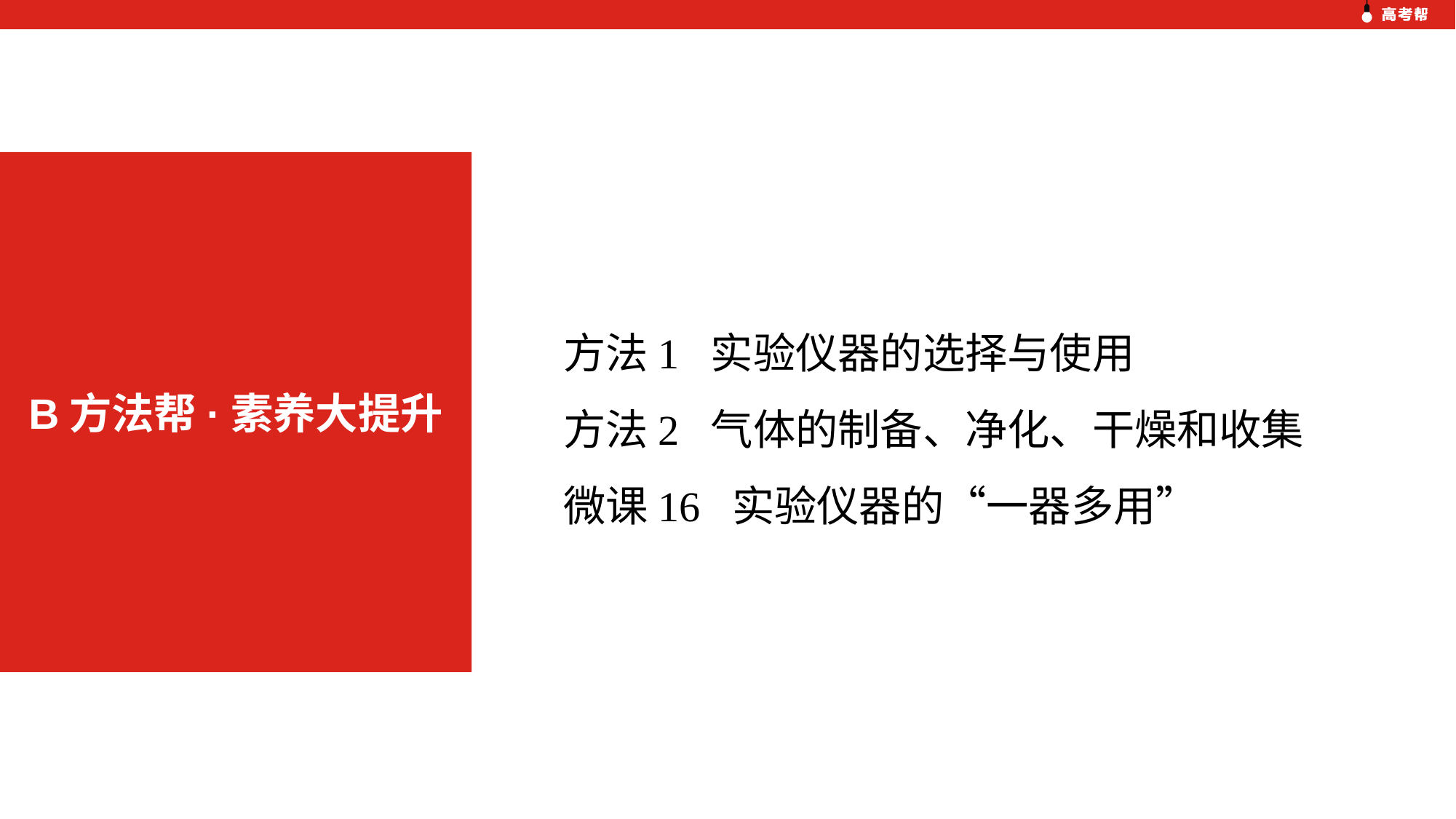

B方法帮·素养大提升
方法1  实验仪器的选择与使用
方法2  气体的制备、净化、干燥和收集
微课16  实验仪器的“一器多用”